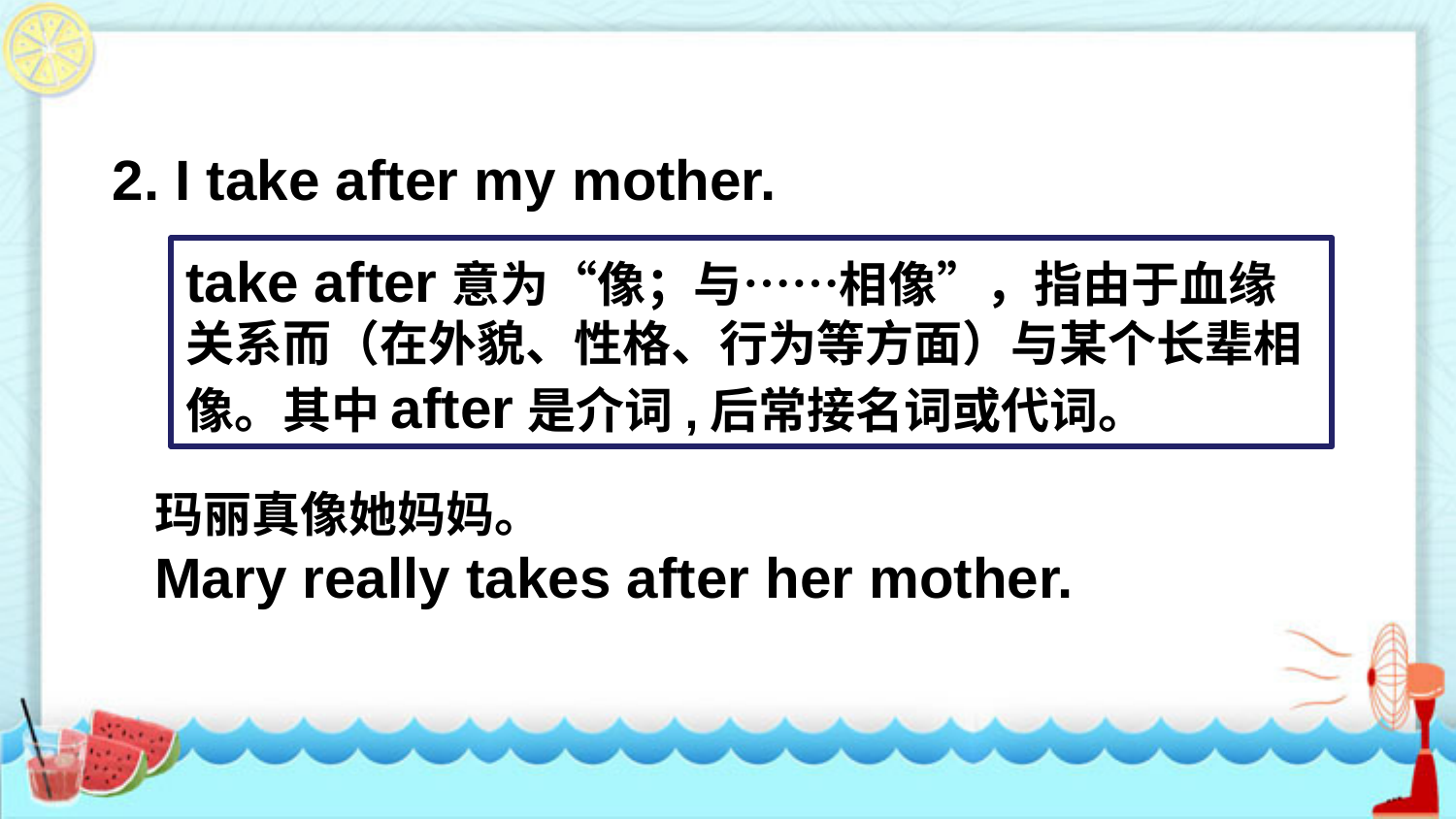

2. I take after my mother.
take after意为“像；与……相像”，指由于血缘关系而（在外貌、性格、行为等方面）与某个长辈相像。其中after是介词,后常接名词或代词。
玛丽真像她妈妈。
Mary really takes after her mother.